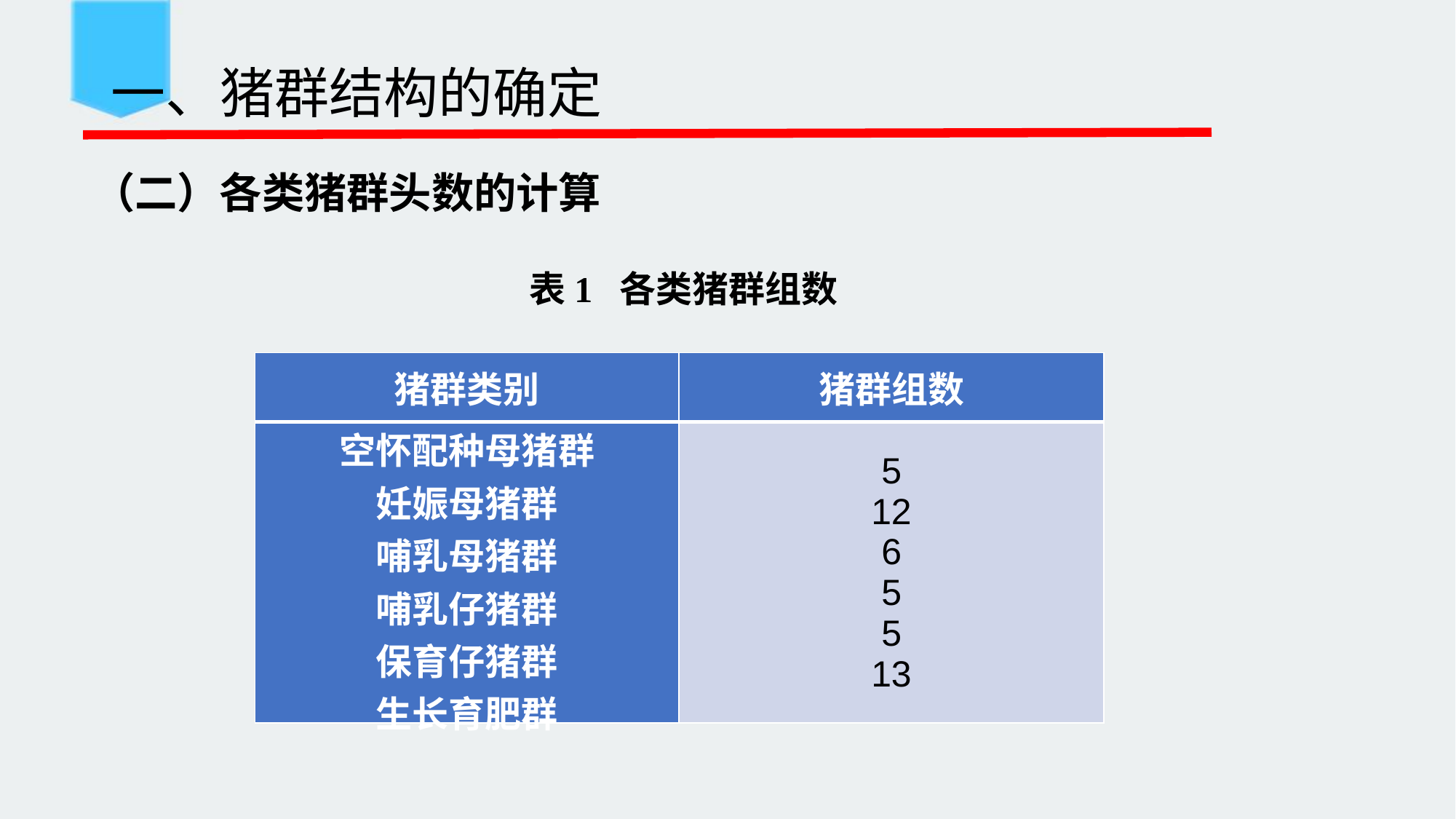

# 一、猪群结构的确定
（二）各类猪群头数的计算
表1  各类猪群组数
| 猪群类别 | 猪群组数 |
| --- | --- |
| 空怀配种母猪群 妊娠母猪群 哺乳母猪群 哺乳仔猪群 保育仔猪群 生长育肥群 | 5 12 6 5 5 13 |